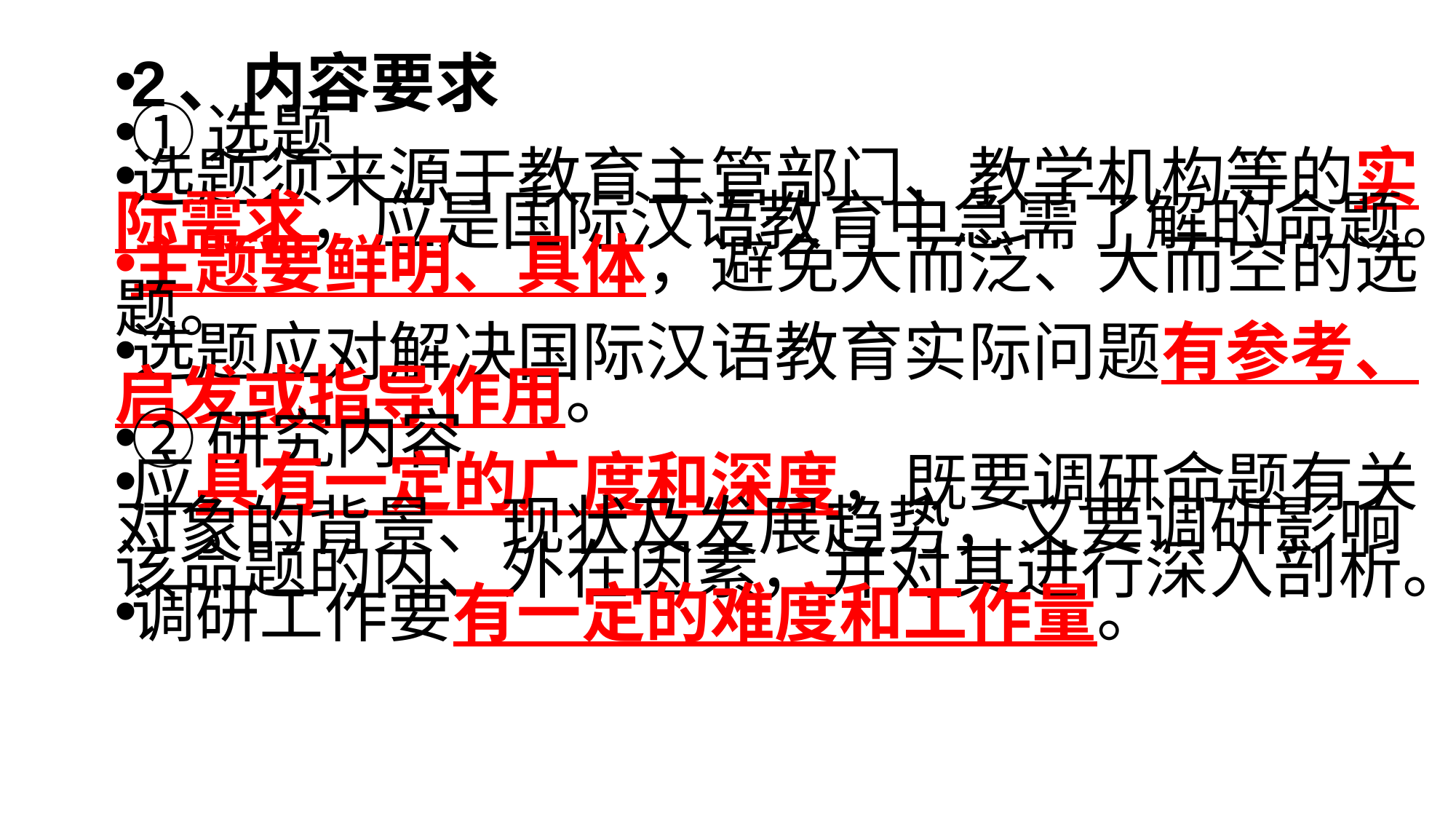

2、内容要求
①选题
选题须来源于教育主管部门、教学机构等的实际需求，应是国际汉语教育中急需了解的命题。
主题要鲜明、具体，避免大而泛、大而空的选题。
选题应对解决国际汉语教育实际问题有参考、启发或指导作用。
②研究内容
应具有一定的广度和深度，既要调研命题有关对象的背景、现状及发展趋势，又要调研影响该命题的内、外在因素，并对其进行深入剖析。
调研工作要有一定的难度和工作量。